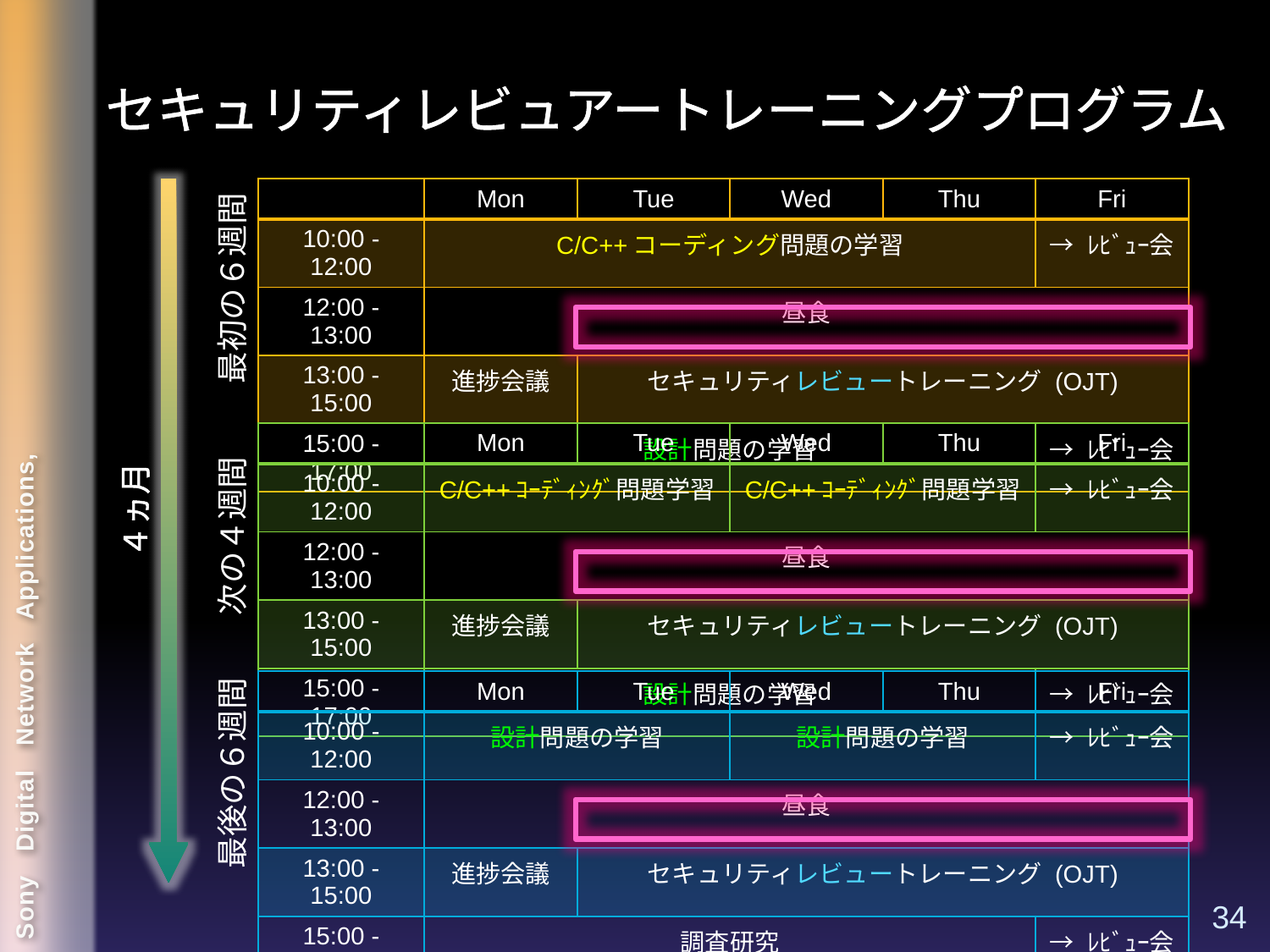

# セキュリティレビュアートレーニングプログラム

|  | Mon | Tue | Wed | Thu | Fri |
| --- | --- | --- | --- | --- | --- |
| 10:00 - 12:00 | C/C++コーディング問題の学習 |  |  |  | → ﾚﾋﾞｭｰ会 |
| 12:00 - 13:00 | 昼食 |  |  |  |  |
| 13:00 - 15:00 | 進捗会議 | セキュリティレビュートレーニング (OJT) |  |  |  |
| 15:00 - 17:00 | 設計問題の学習 |  |  |  | → ﾚﾋﾞｭｰ会 |
最初の６週間

|  | Mon | Tue | Wed | Thu | Fri |
| --- | --- | --- | --- | --- | --- |
| 10:00 - 12:00 | C/C++ｺｰﾃﾞｨﾝｸﾞ問題学習 |  | C/C++ｺｰﾃﾞｨﾝｸﾞ問題学習 |  | → ﾚﾋﾞｭｰ会 |
| 12:00 - 13:00 | 昼食 |  |  |  |  |
| 13:00 - 15:00 | 進捗会議 | セキュリティレビュートレーニング (OJT) |  |  |  |
| 15:00 - 17:00 | 設計問題の学習 |  |  |  | → ﾚﾋﾞｭｰ会 |
４ヵ月
次の４週間
|  | Mon | Tue | Wed | Thu | Fri |
| --- | --- | --- | --- | --- | --- |
| 10:00 - 12:00 | 設計問題の学習 |  | 設計問題の学習 |  | → ﾚﾋﾞｭｰ会 |
| 12:00 - 13:00 | 昼食 |  |  |  |  |
| 13:00 - 15:00 | 進捗会議 | セキュリティレビュートレーニング (OJT) |  |  |  |
| 15:00 - 17:00 | 調査研究 |  |  |  | → ﾚﾋﾞｭｰ会 |
最後の６週間
34